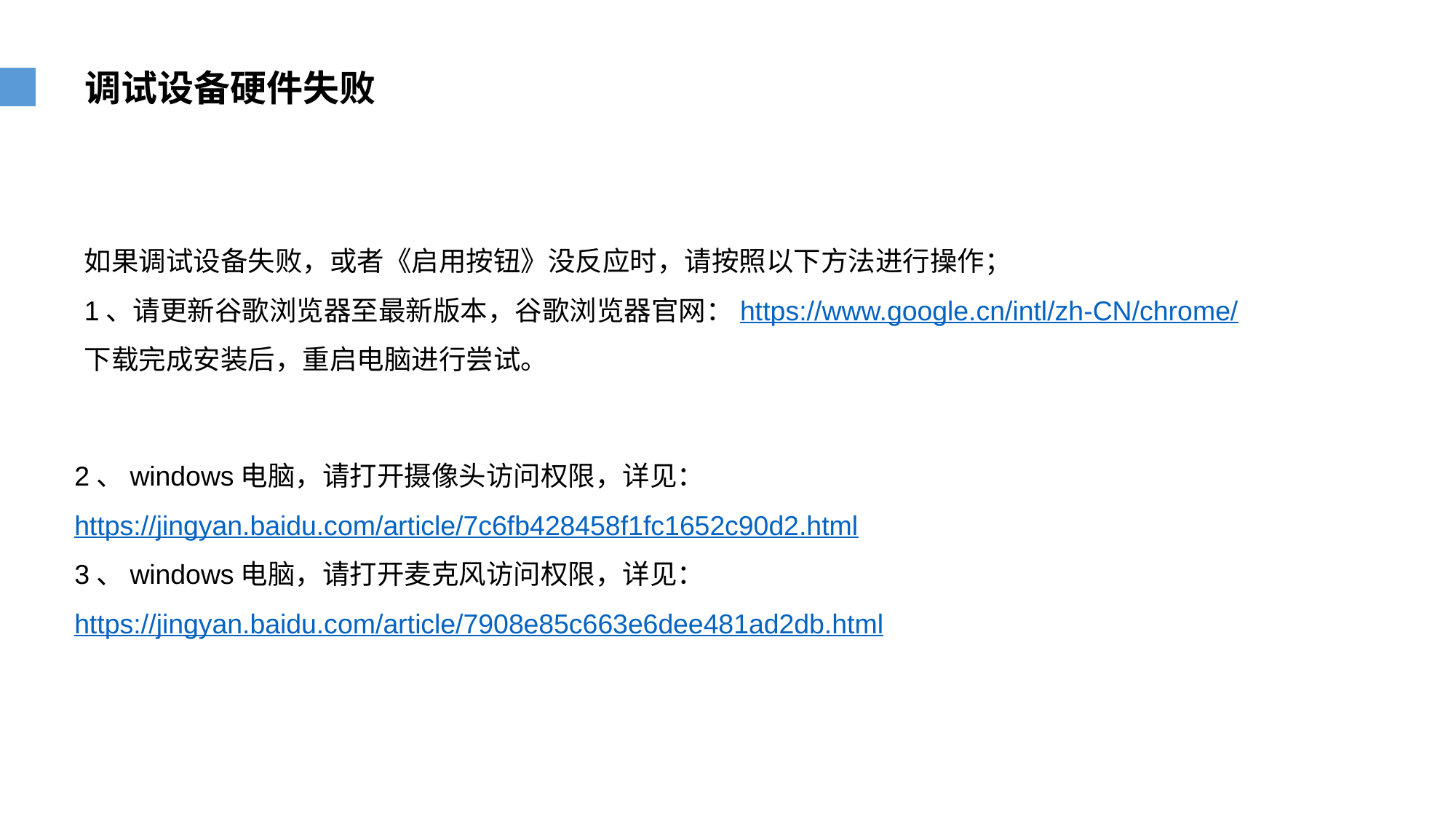

调试设备硬件失败

如果调试设备失败，或者《启用按钮》没反应时，请按照以下方法进行操作；
1、请更新谷歌浏览器至最新版本，谷歌浏览器官网：https://www.google.cn/intl/zh-CN/chrome/
下载完成安装后，重启电脑进行尝试。
2、windows电脑，请打开摄像头访问权限，详见：
https://jingyan.baidu.com/article/7c6fb428458f1fc1652c90d2.html
3、windows电脑，请打开麦克风访问权限，详见：
https://jingyan.baidu.com/article/7908e85c663e6dee481ad2db.html